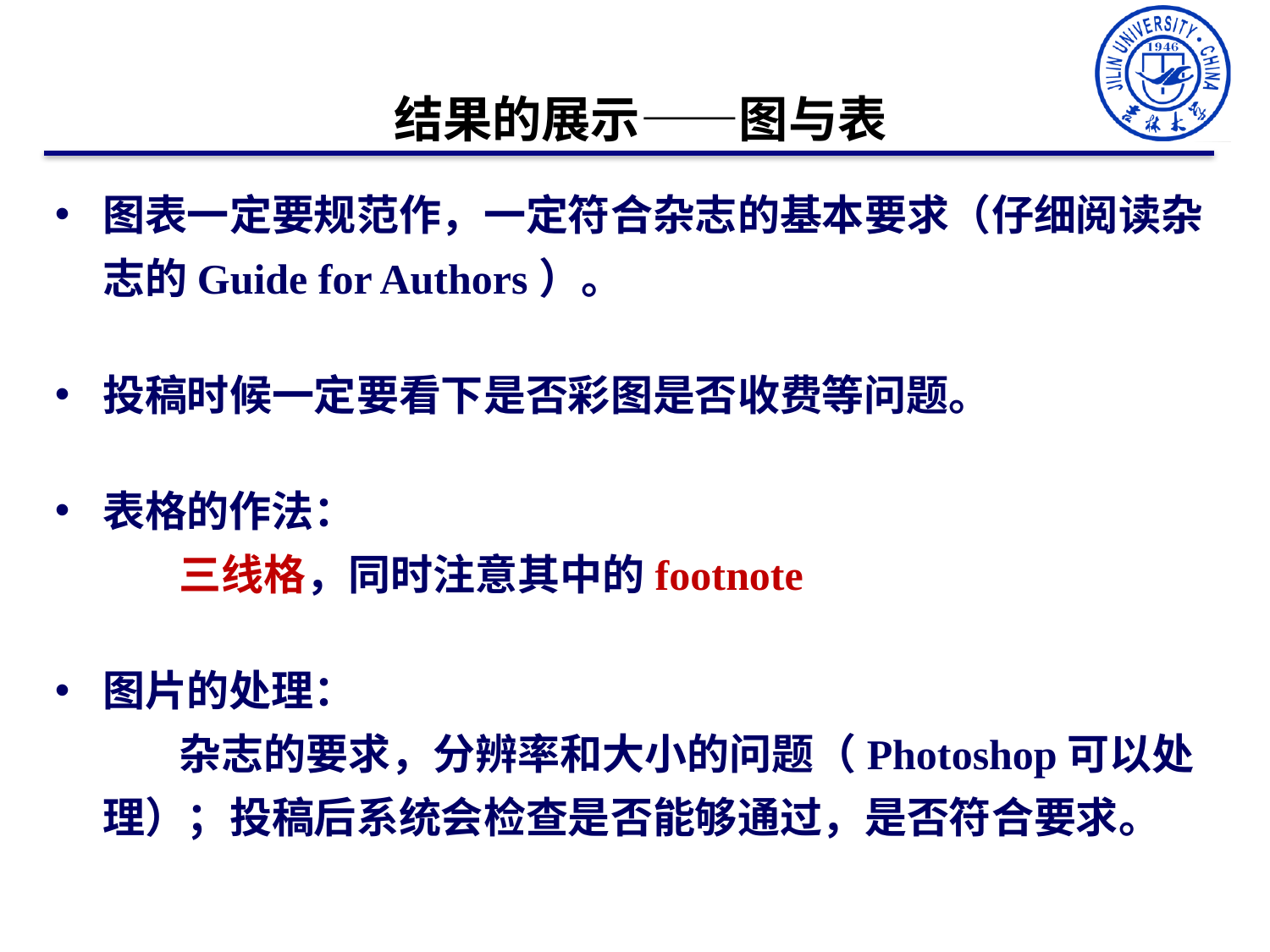

结果的展示——图与表
图表一定要规范作，一定符合杂志的基本要求（仔细阅读杂志的Guide for Authors）。

投稿时候一定要看下是否彩图是否收费等问题。

表格的作法：
            三线格，同时注意其中的footnote

图片的处理：
            杂志的要求，分辨率和大小的问题（Photoshop可以处理）；投稿后系统会检查是否能够通过，是否符合要求。